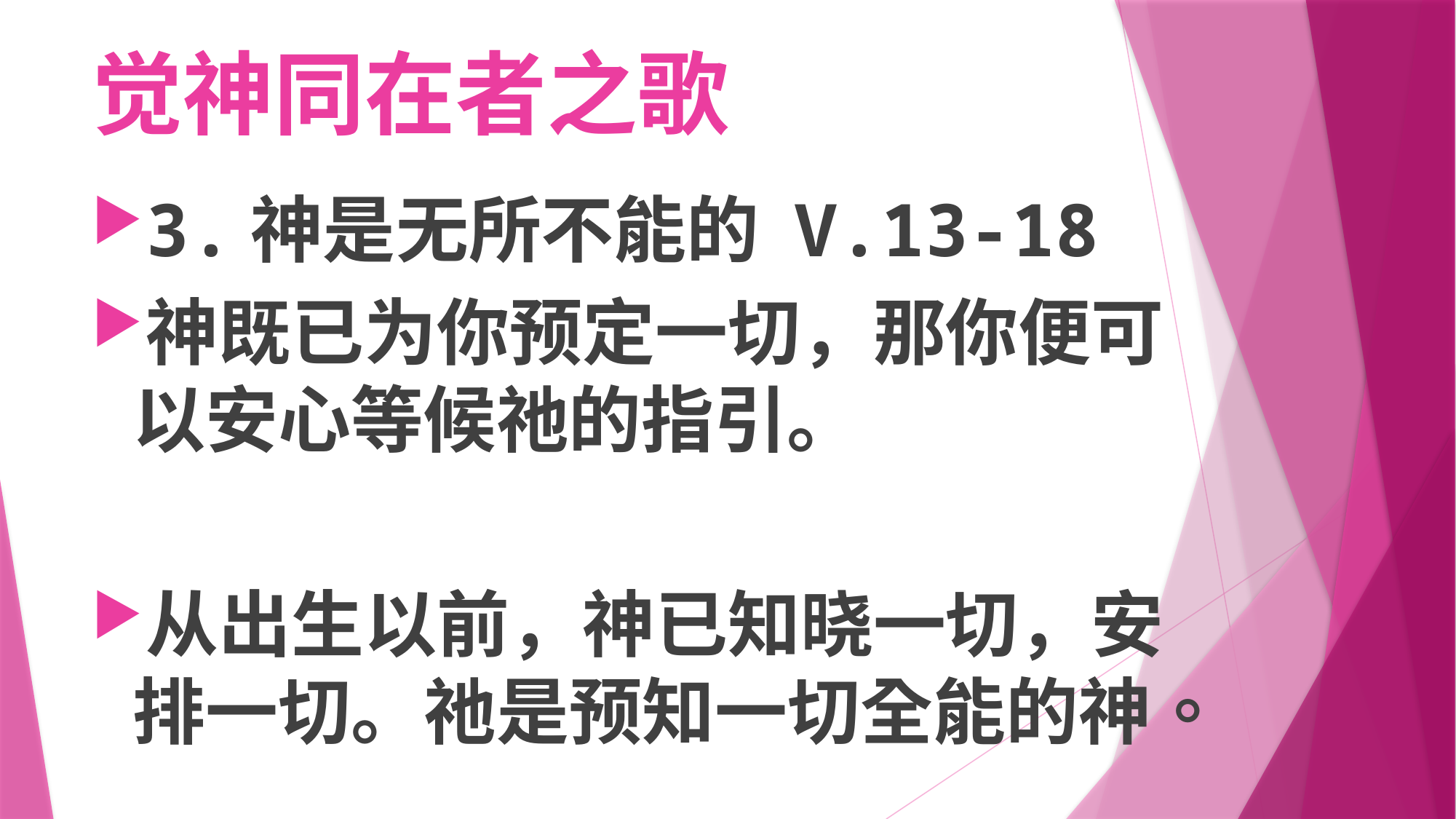

# 觉神同在者之歌
3.神是无所不能的 V.13-18
神既已为你预定一切，那你便可以安心等候祂的指引。

从出生以前，神已知晓一切，安排一切。祂是预知一切全能的神。